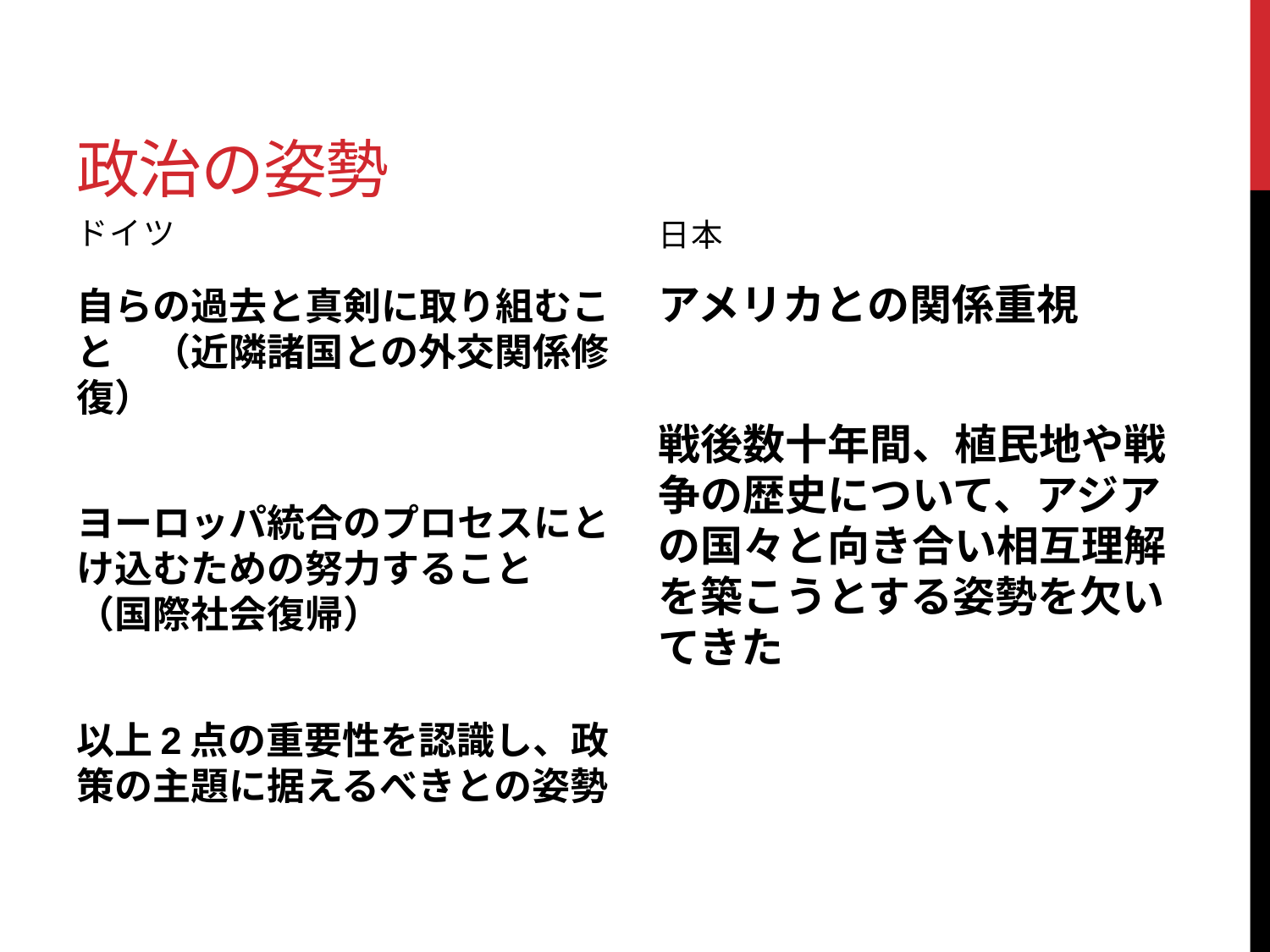

# 政治の姿勢
ドイツ
日本
アメリカとの関係重視

戦後数十年間、植民地や戦争の歴史について、アジアの国々と向き合い相互理解を築こうとする姿勢を欠いてきた

自らの過去と真剣に取り組むこと　（近隣諸国との外交関係修復）

ヨーロッパ統合のプロセスにとけ込むための努力すること　（国際社会復帰）

以上2点の重要性を認識し、政策の主題に据えるべきとの姿勢